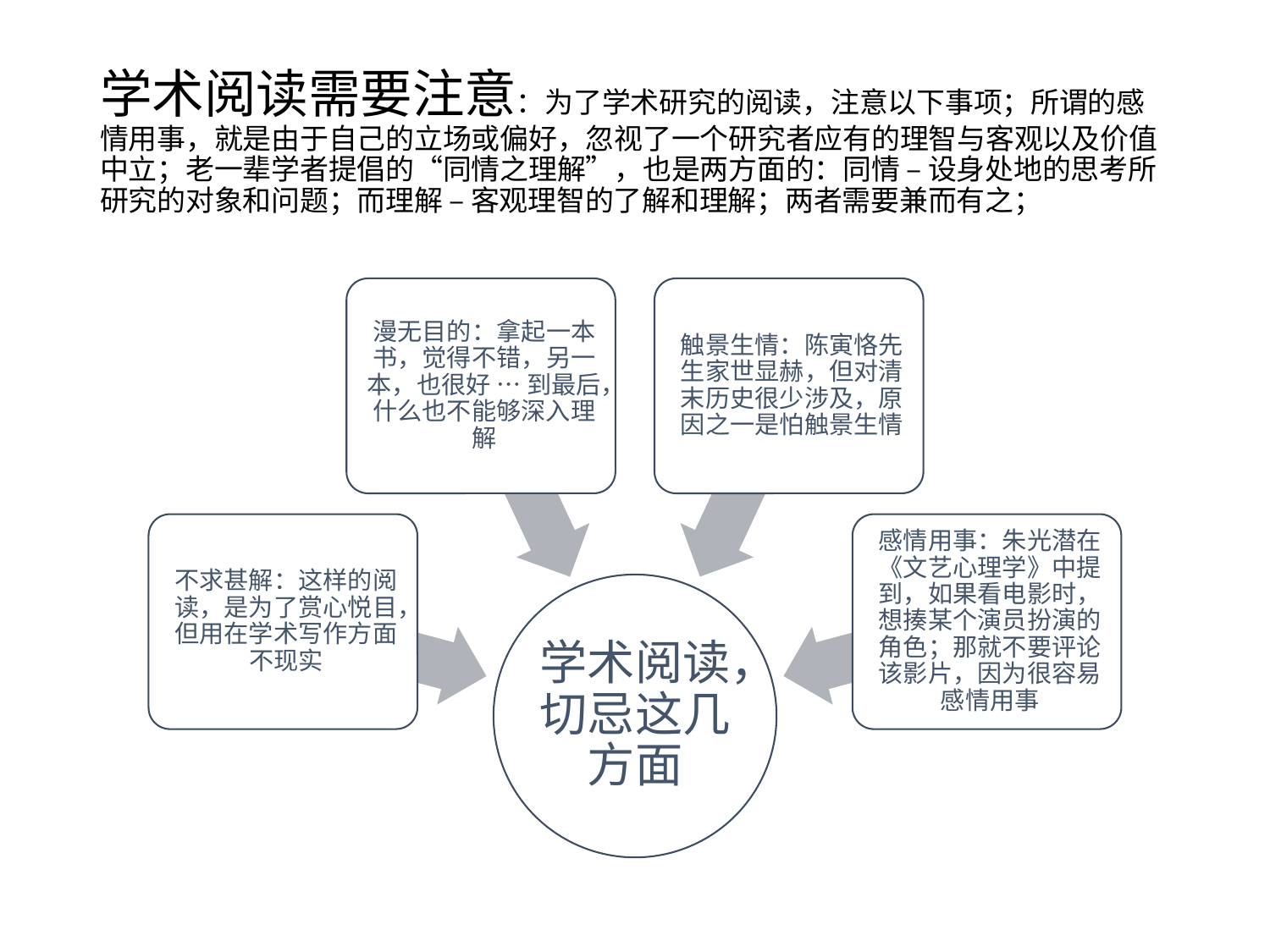

# 学术阅读需要注意：为了学术研究的阅读，注意以下事项；所谓的感情用事，就是由于自己的立场或偏好，忽视了一个研究者应有的理智与客观以及价值中立；老一辈学者提倡的“同情之理解”，也是两方面的：同情 – 设身处地的思考所研究的对象和问题；而理解 – 客观理智的了解和理解；两者需要兼而有之；
学术阅读，切忌这几方面
不求甚解：这样的阅读，是为了赏心悦目，但用在学术写作方面不现实
漫无目的：拿起一本书，觉得不错，另一本，也很好 … 到最后，什么也不能够深入理解
触景生情：陈寅恪先生家世显赫，但对清末历史很少涉及，原因之一是怕触景生情
感情用事：朱光潜在《文艺心理学》中提到，如果看电影时，想揍某个演员扮演的角色；那就不要评论该影片，因为很容易感情用事